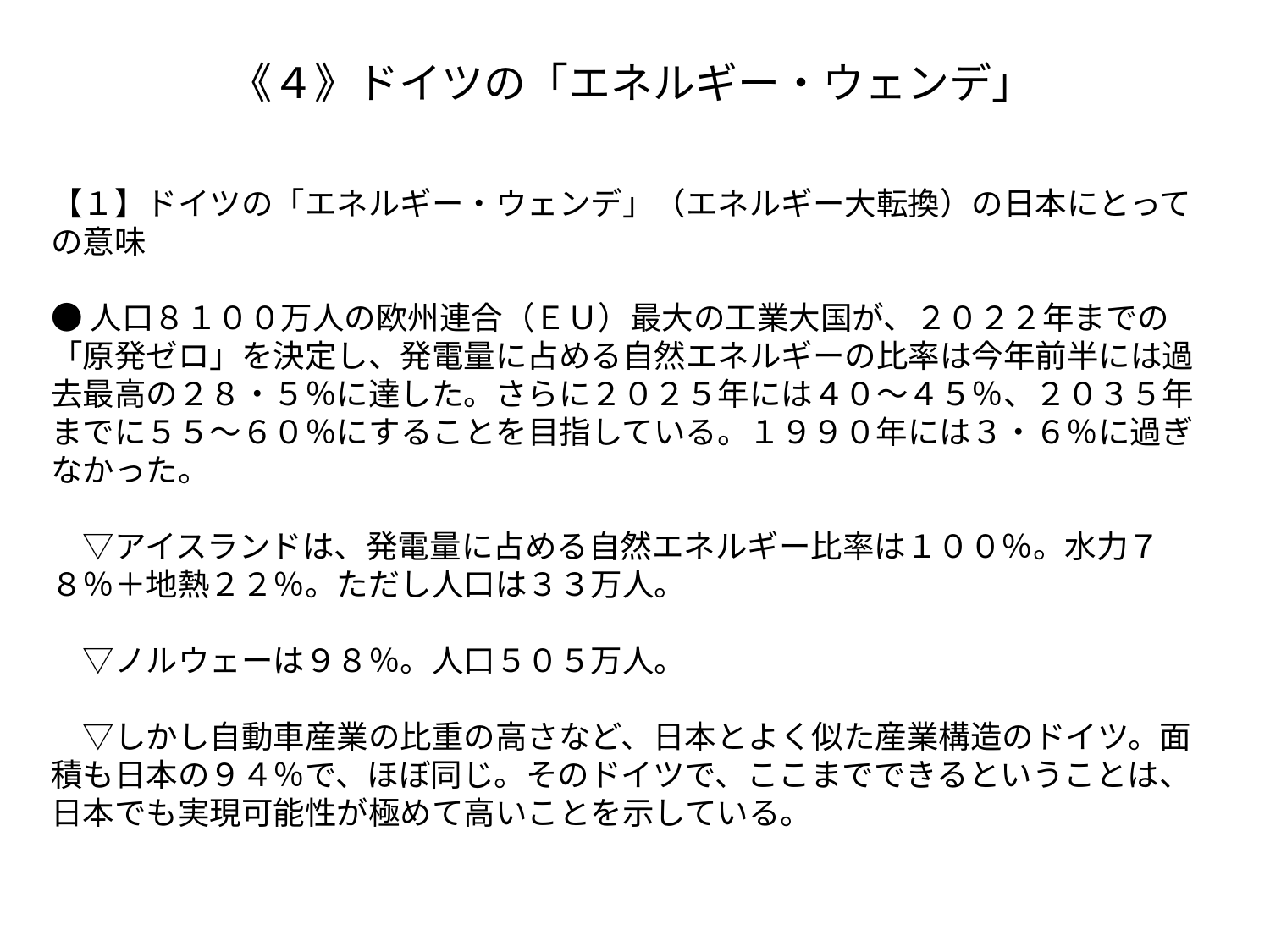

《４》ドイツの「エネルギー・ウェンデ」

【１】ドイツの「エネルギー・ウェンデ」（エネルギー大転換）の日本にとっての意味

●人口８１００万人の欧州連合（ＥＵ）最大の工業大国が、２０２２年までの「原発ゼロ」を決定し、発電量に占める自然エネルギーの比率は今年前半には過去最高の２８・５％に達した。さらに２０２５年には４０～４５％、２０３５年までに５５～６０％にすることを目指している。１９９０年には３・６％に過ぎなかった。

　▽アイスランドは、発電量に占める自然エネルギー比率は１００％。水力７８％＋地熱２２％。ただし人口は３３万人。

　▽ノルウェーは９８％。人口５０５万人。

　▽しかし自動車産業の比重の高さなど、日本とよく似た産業構造のドイツ。面積も日本の９４％で、ほぼ同じ。そのドイツで、ここまでできるということは、日本でも実現可能性が極めて高いことを示している。